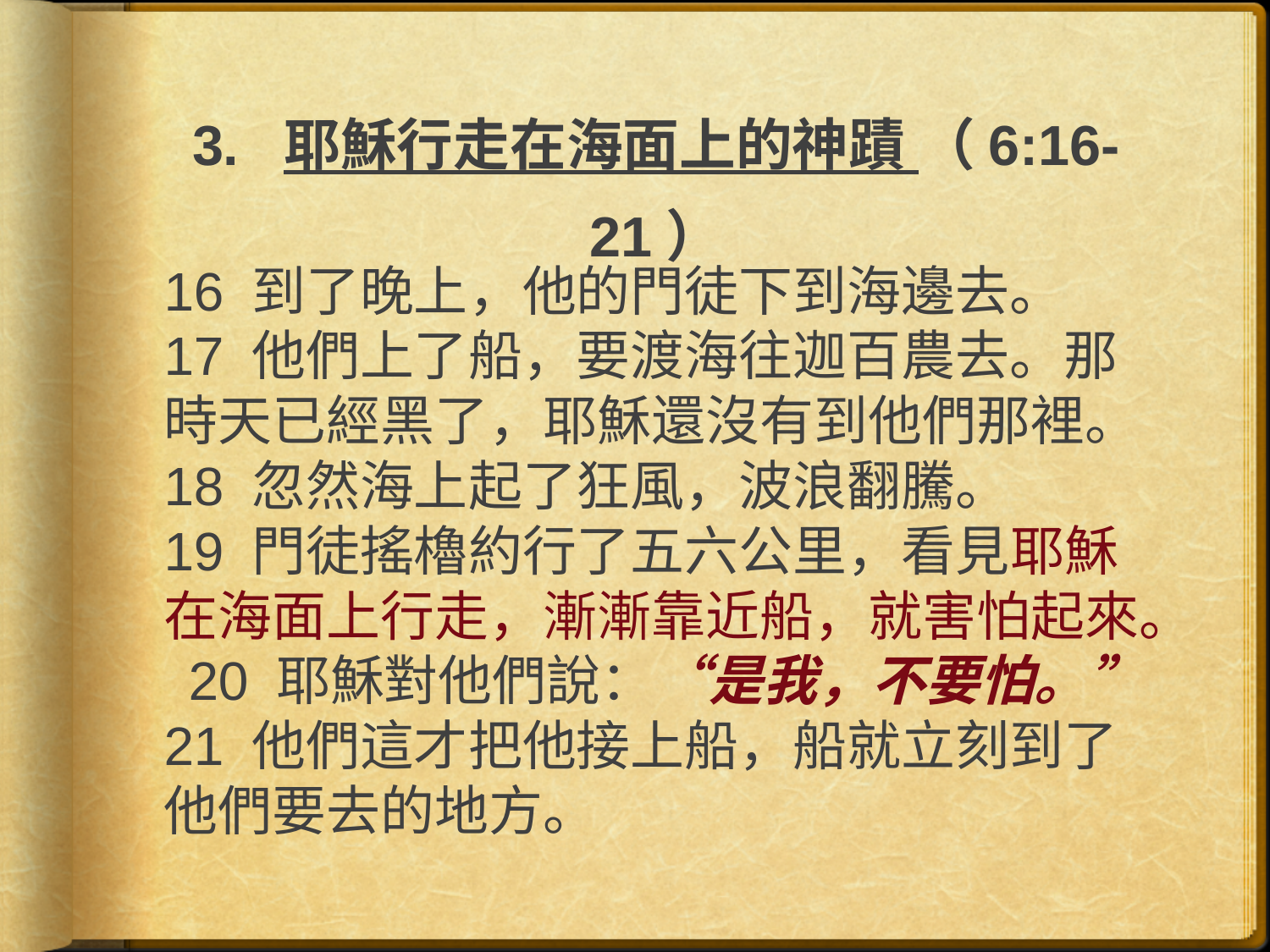

# 3.  耶穌行走在海面上的神蹟 （6:16-21）
16 到了晚上，他的門徒下到海邊去。 17 他們上了船，要渡海往迦百農去。那時天已經黑了，耶穌還沒有到他們那裡。 18 忽然海上起了狂風，波浪翻騰。 19 門徒搖櫓約行了五六公里，看見耶穌在海面上行走，漸漸靠近船，就害怕起來。 20 耶穌對他們說：“是我，不要怕。” 21 他們這才把他接上船，船就立刻到了他們要去的地方。